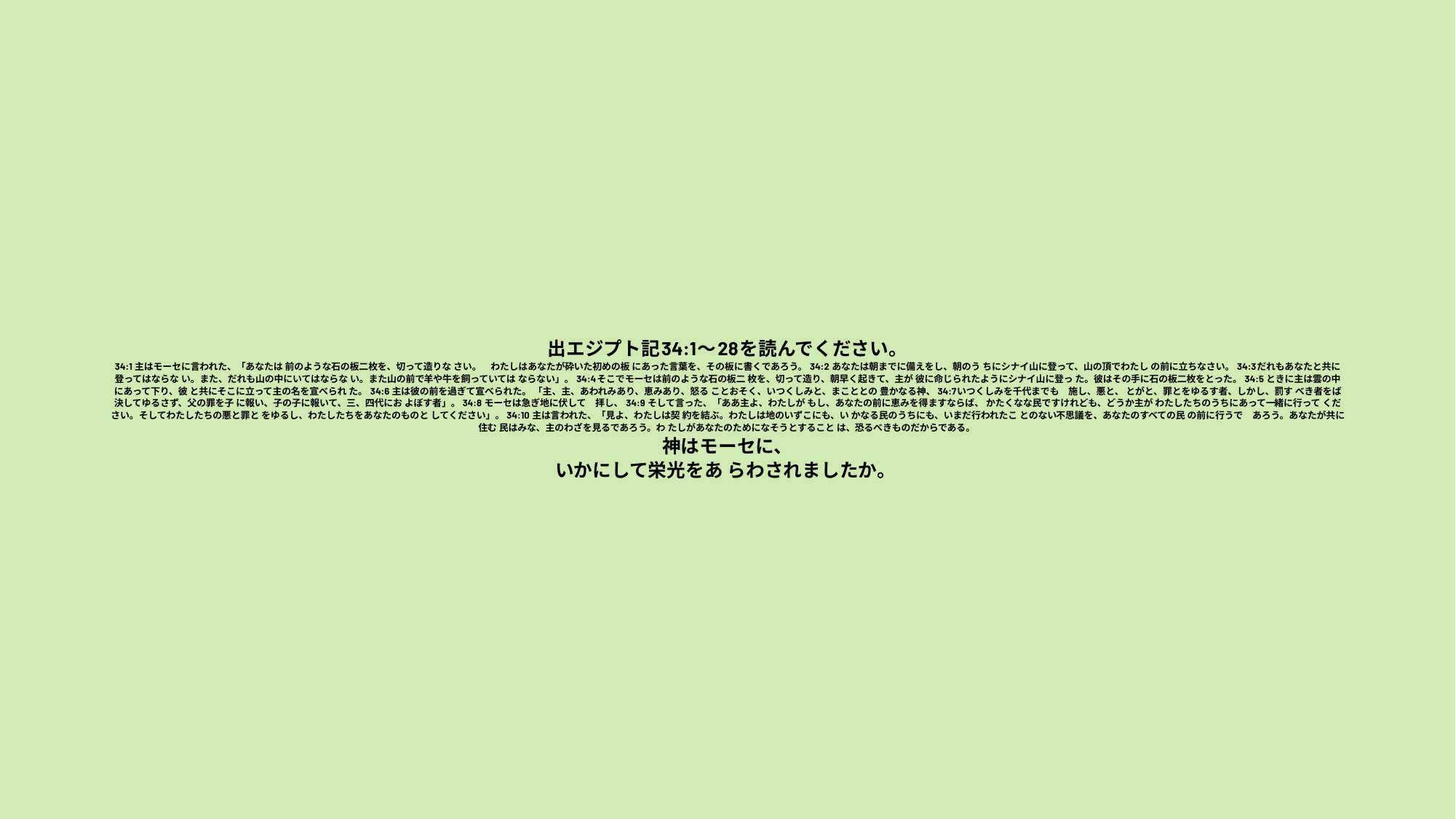

# 出エジプト記34:1～28を読んでください。 34:1 主はモーセに言われた、「あなたは 前のような石の板二枚を、切って造りな さい。　わたしはあなたが砕いた初めの板 にあった言葉を、その板に書くであろう。 34:2 あなたは朝までに備えをし、朝のう ちにシナイ山に登って、山の頂でわたし の前に立ちなさい。 34:3だれもあなたと共に登ってはならな い。また、だれも山の中にいてはならな い。また山の前で羊や牛を飼っていては ならない」。 34:4そこでモーセは前のような石の板二 枚を、切って造り、朝早く起きて、主が 彼に命じられたようにシナイ山に登っ た。彼はその手に石の板二枚をとった。 34:5 ときに主は雲の中にあって下り、彼 と共にそこに立って主の名を宣べられ た。 34:6 主は彼の前を過ぎて宣べられた。 「主、主、あわれみあり、恵みあり、怒る ことおそく、いつくしみと、まこととの 豊かなる神、 34:7いつくしみを千代までも　施し、悪と、 とがと、罪とをゆるす者、しかし、罰す べき者をば決してゆるさず、父の罪を子 に報い、子の子に報いて、三、四代にお よぼす者」。 34:8 モーセは急ぎ地に伏して　拝し、 34:9 そして言った、「ああ主よ、わたしが もし、あなたの前に恵みを得ますならば、 かたくなな民ですけれども、どうか主が わたしたちのうちにあって一緒に行って ください。そしてわたしたちの悪と罪と をゆるし、わたしたちをあなたのものと してください」。 34:10 主は言われた、「見よ、わたしは契 約を結ぶ。わたしは地のいずこにも、い かなる民のうちにも、いまだ行われたこ とのない不思議を、あなたのすべての民 の前に行うで　あろう。あなたが共に住む 民はみな、主のわざを見るであろう。わ たしがあなたのためになそうとすること は、恐るべきものだからである。 神はモーセに、 いかにして栄光をあ らわされましたか。